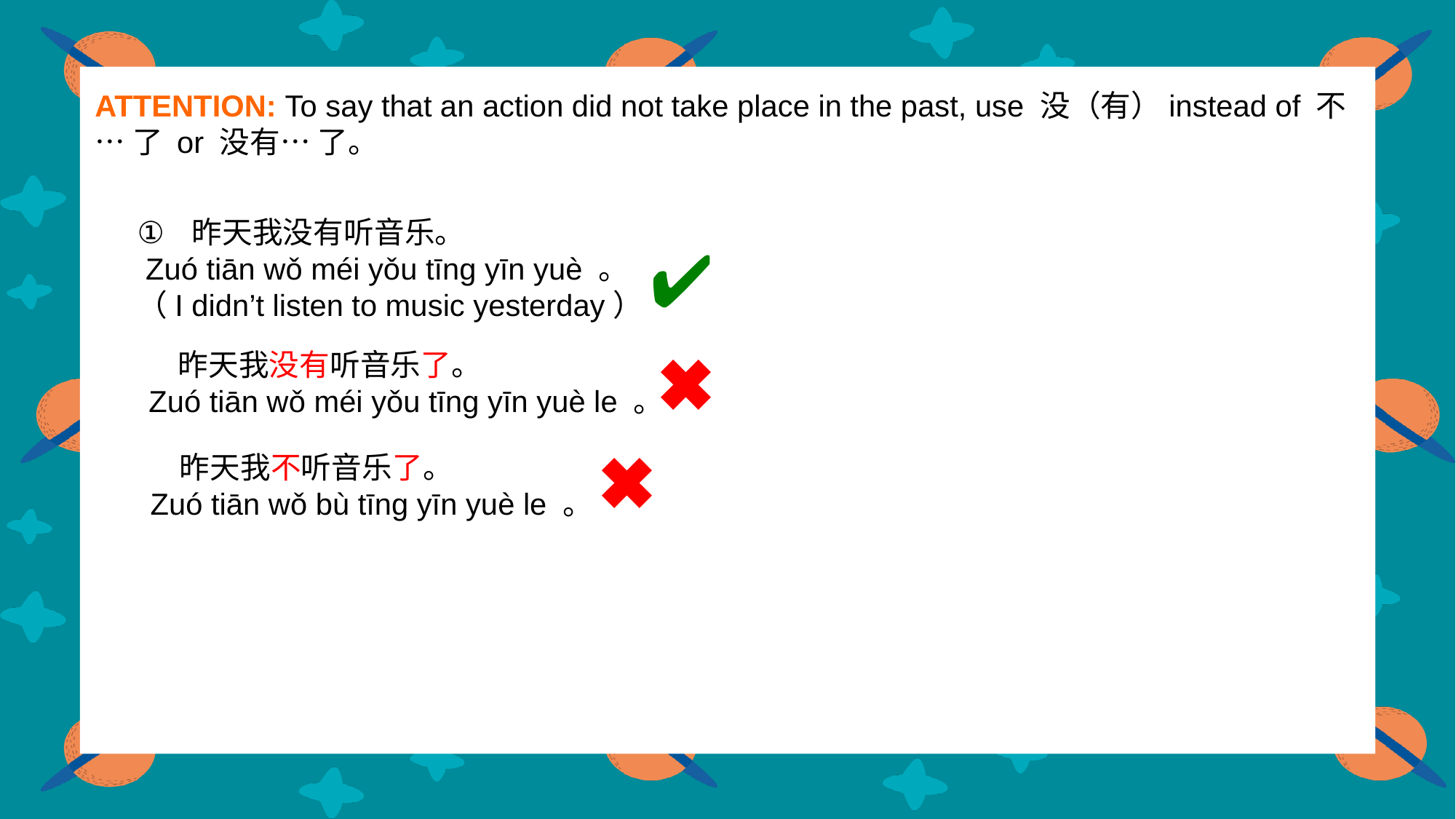

ATTENTION: To say that an action did not take place in the past, use 没（有）instead of 不
…了 or 没有… 了。
昨天我没有听音乐。
 Zuó tiān wǒ méi yǒu tīng yīn yuè 。
（I didn’t listen to music yesterday）
✔
✖
       昨天我没有听音乐了。
   Zuó tiān wǒ méi yǒu tīng yīn yuè le 。
✖
       昨天我不听音乐了。
   Zuó tiān wǒ bù tīng yīn yuè le 。